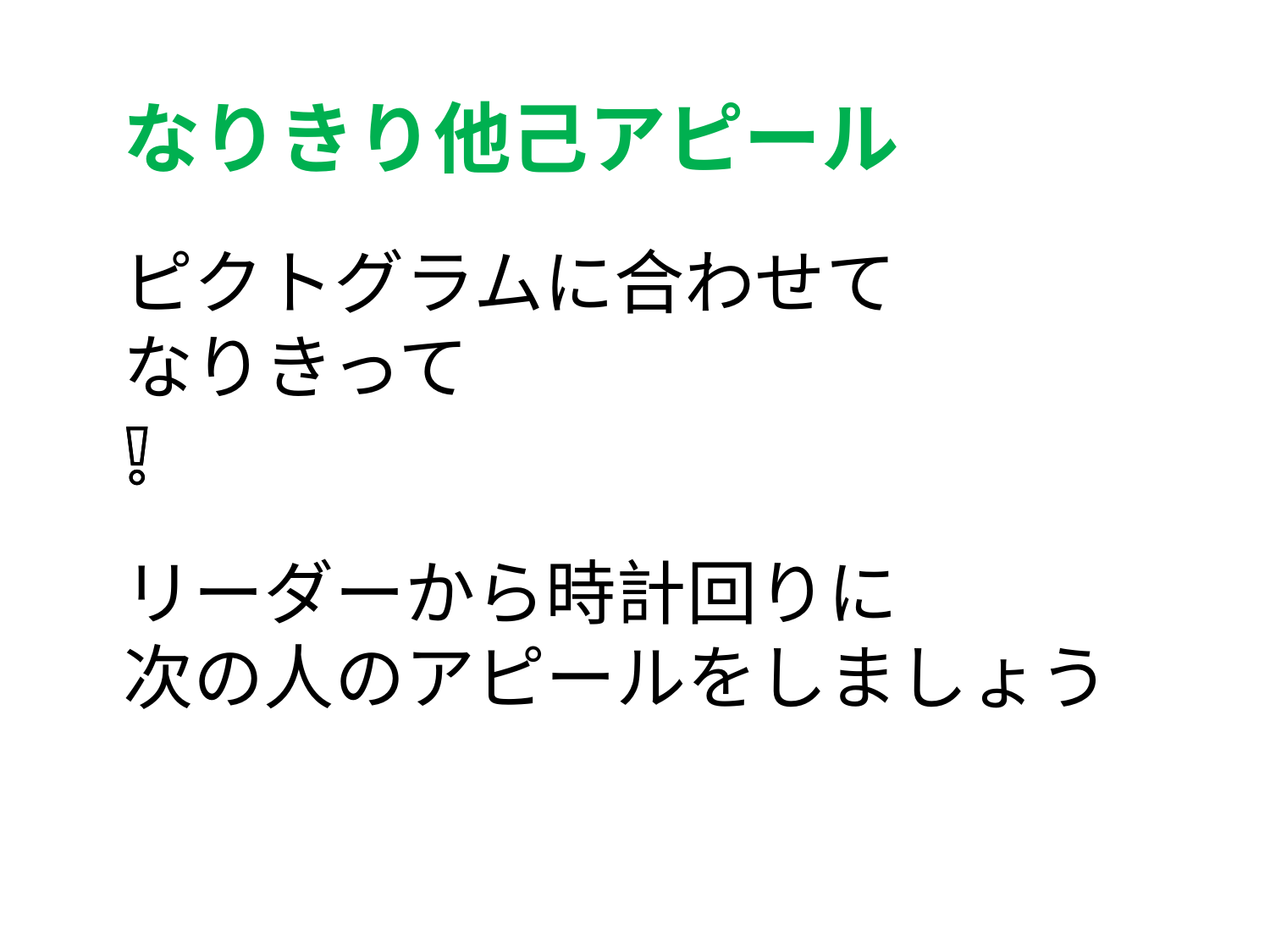

なりきり他己アピール
ピクトグラムに合わせて
なりきって
他己アピールしてみよう❕❕
リーダーから時計回りに
次の人のアピールをしましょう